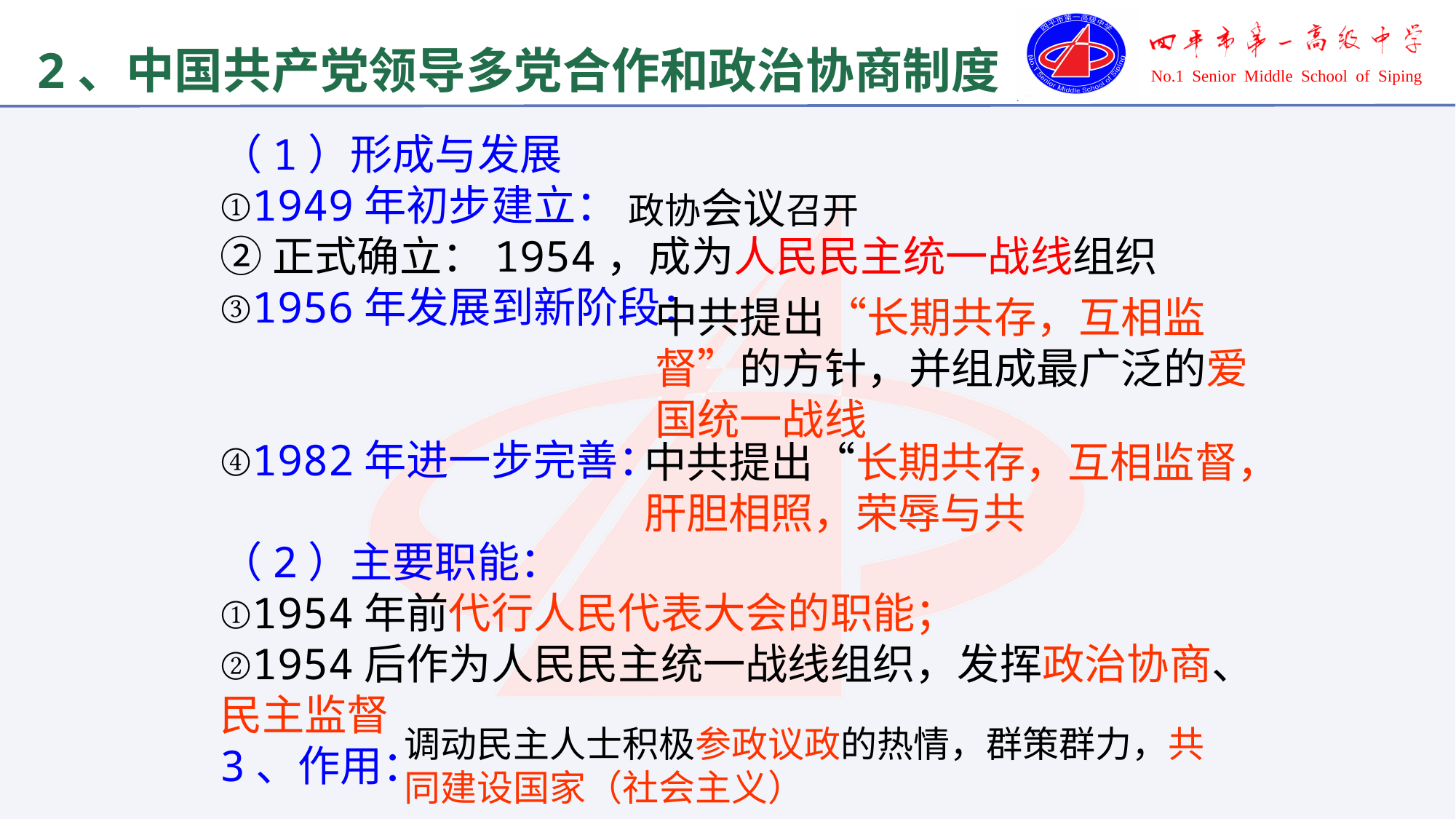

2、中国共产党领导多党合作和政治协商制度
（1）形成与发展
①1949年初步建立：
②正式确立：1954，成为人民民主统一战线组织
③1956年发展到新阶段：

④1982年进一步完善：

（2）主要职能：
①1954年前代行人民代表大会的职能；
②1954后作为人民民主统一战线组织，发挥政治协商、民主监督
3、作用：
政协会议召开
中共提出“长期共存，互相监督”的方针，并组成最广泛的爱国统一战线
中共提出“长期共存，互相监督，肝胆相照，荣辱与共
调动民主人士积极参政议政的热情，群策群力，共同建设国家（社会主义）